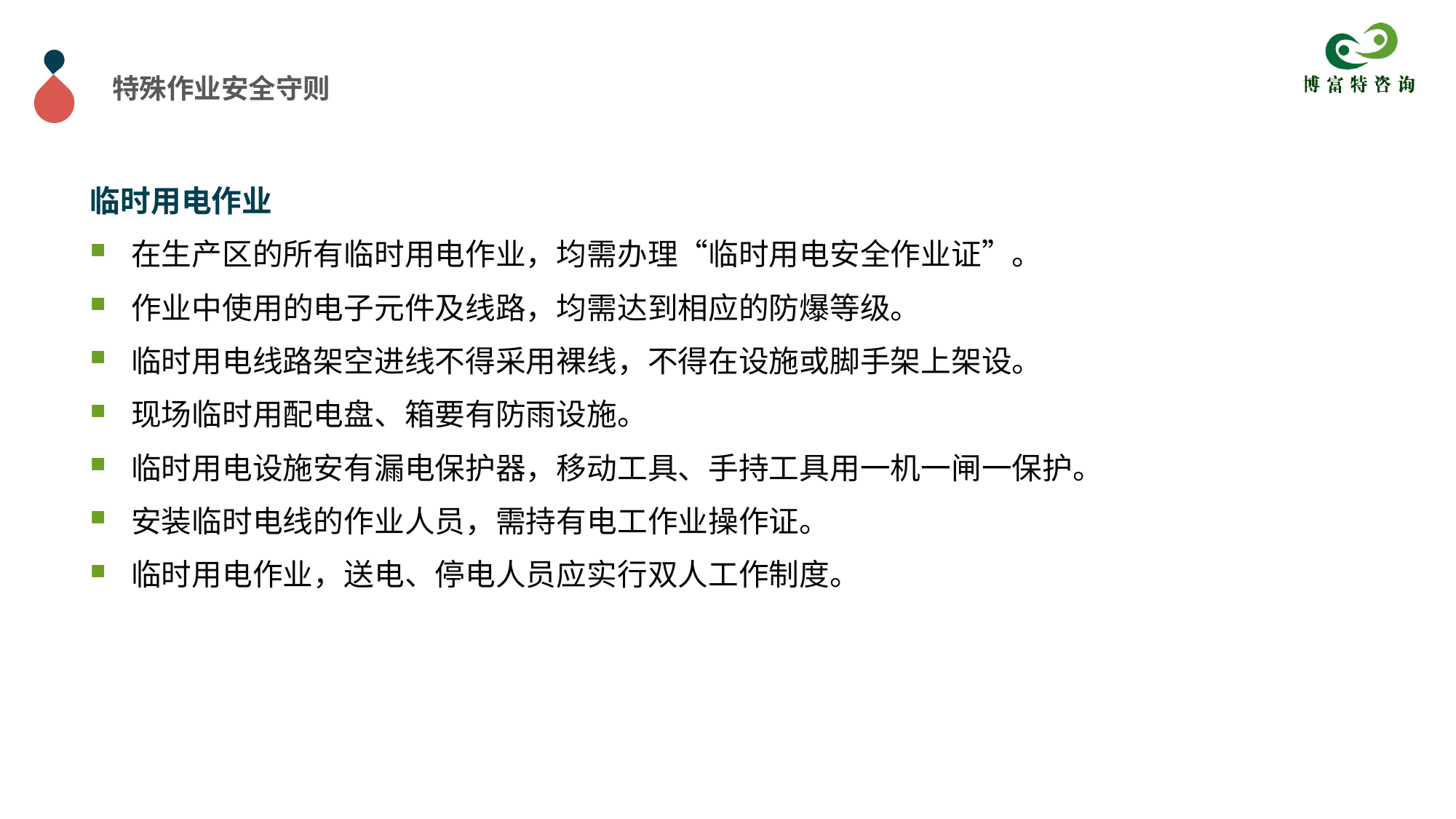

特殊作业安全守则
临时用电作业
在生产区的所有临时用电作业，均需办理“临时用电安全作业证”。
作业中使用的电子元件及线路，均需达到相应的防爆等级。
临时用电线路架空进线不得采用裸线，不得在设施或脚手架上架设。
现场临时用配电盘、箱要有防雨设施。
临时用电设施安有漏电保护器，移动工具、手持工具用一机一闸一保护。
安装临时电线的作业人员，需持有电工作业操作证。
临时用电作业，送电、停电人员应实行双人工作制度。